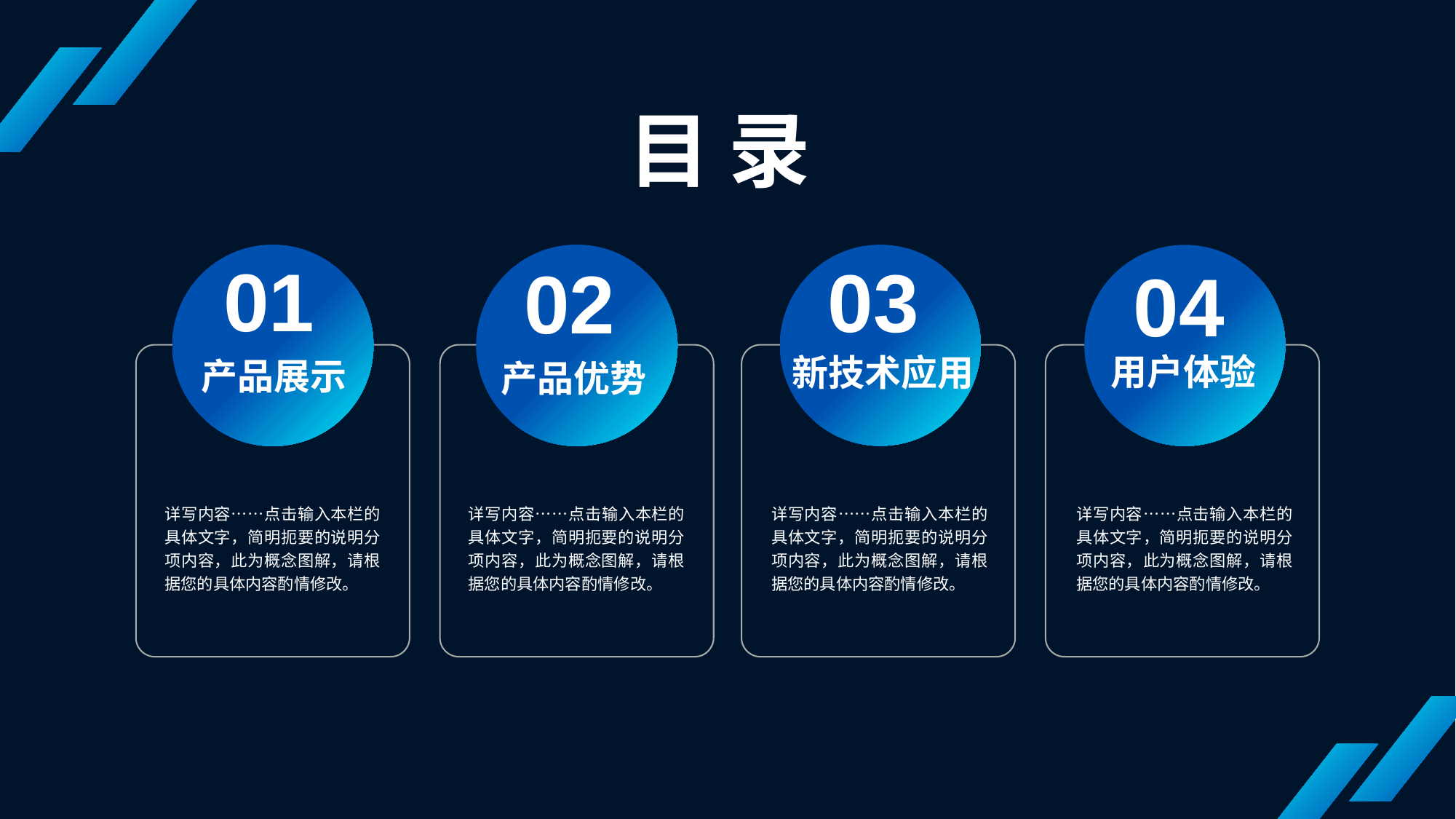

目 录

01

03
02
04
用户体验
新技术应用
产品展示
产品优势

详写内容……点击输入本栏的具体文字，简明扼要的说明分项内容，此为概念图解，请根据您的具体内容酌情修改。
详写内容……点击输入本栏的具体文字，简明扼要的说明分项内容，此为概念图解，请根据您的具体内容酌情修改。
详写内容……点击输入本栏的具体文字，简明扼要的说明分项内容，此为概念图解，请根据您的具体内容酌情修改。
详写内容……点击输入本栏的具体文字，简明扼要的说明分项内容，此为概念图解，请根据您的具体内容酌情修改。